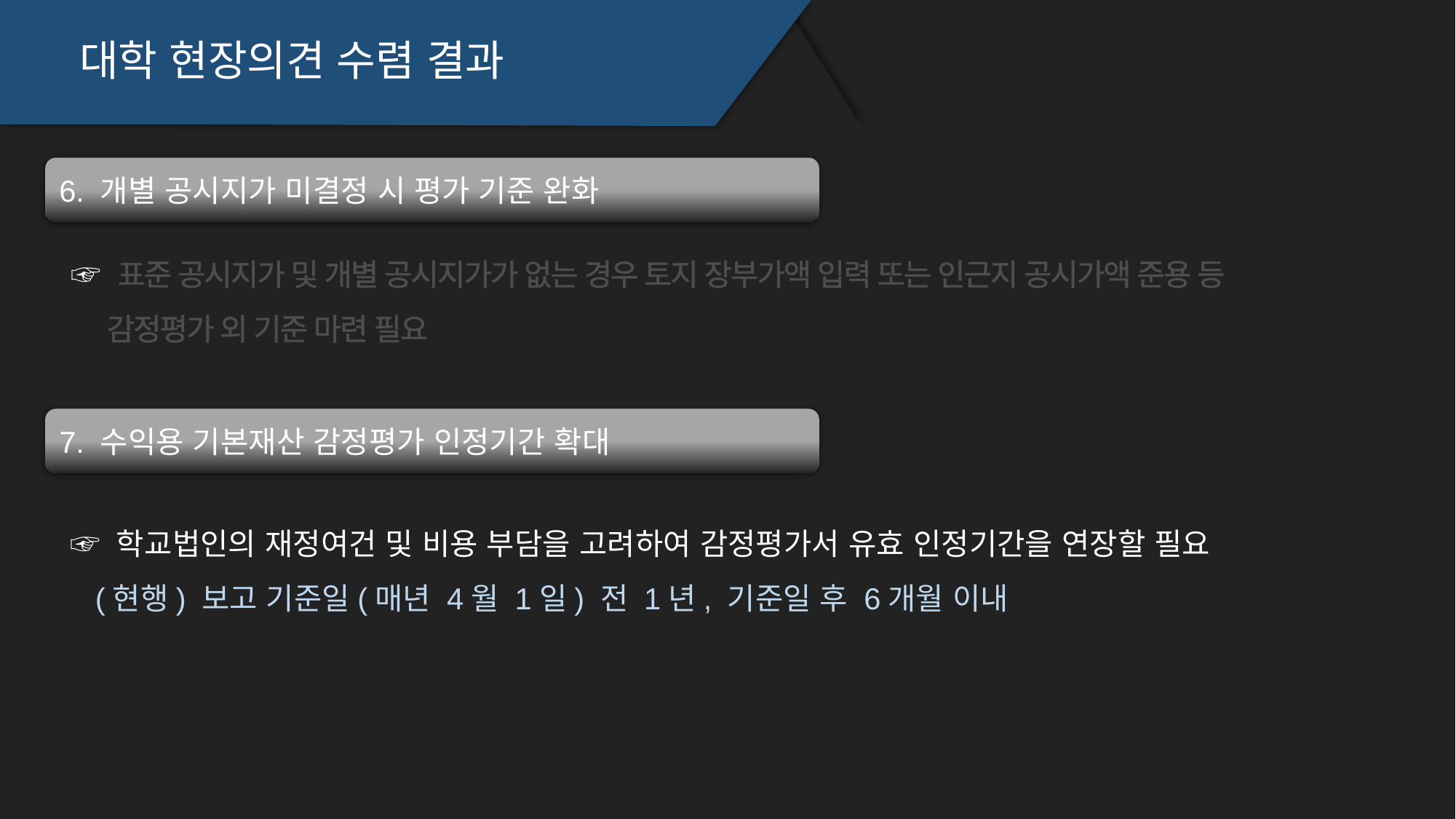

대학 현장의견 수렴 결과
6. 개별 공시지가 미결정 시 평가 기준 완화
 ☞ 표준 공시지가 및 개별 공시지가가 없는 경우 토지 장부가액 입력 또는 인근지 공시가액 준용 등
     감정평가 외 기준 마련 필요
7. 수익용 기본재산 감정평가 인정기간 확대
 ☞ 학교법인의 재정여건 및 비용 부담을 고려하여 감정평가서 유효 인정기간을 연장할 필요
    (현행) 보고 기준일(매년 4월 1일) 전 1년, 기준일 후 6개월 이내